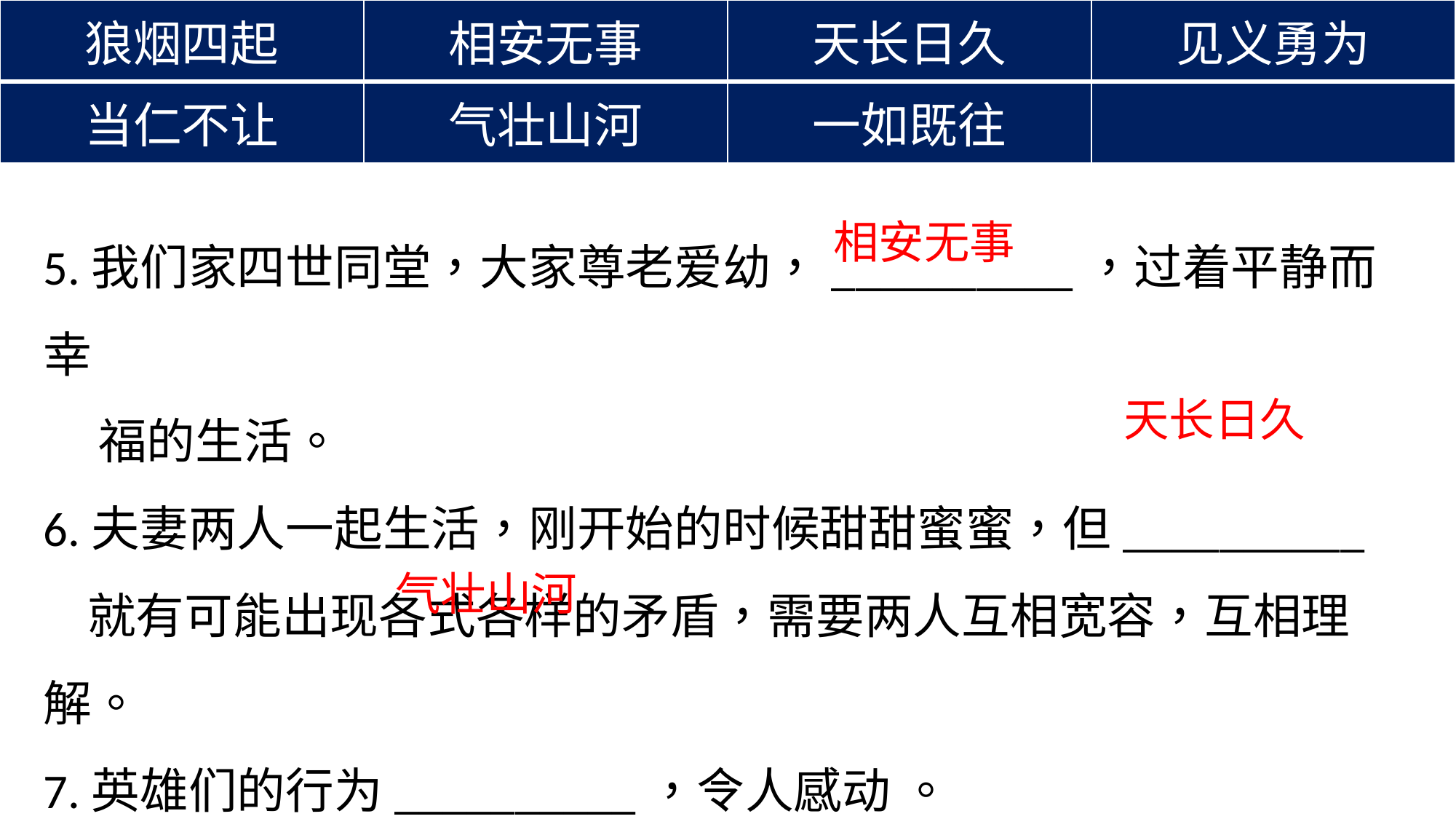

| 狼烟四起 | 相安无事 | 天长日久 | 见义勇为 |
| --- | --- | --- | --- |
| 当仁不让 | 气壮山河 | 一如既往 |  |
5.我们家四世同堂，大家尊老爱幼，__________，过着平静而幸
    福的生活。
6.夫妻两人一起生活，刚开始的时候甜甜蜜蜜，但__________
   就有可能出现各式各样的矛盾，需要两人互相宽容，互相理解。
7.英雄们的行为__________，令人感动 。
相安无事
天长日久
气壮山河